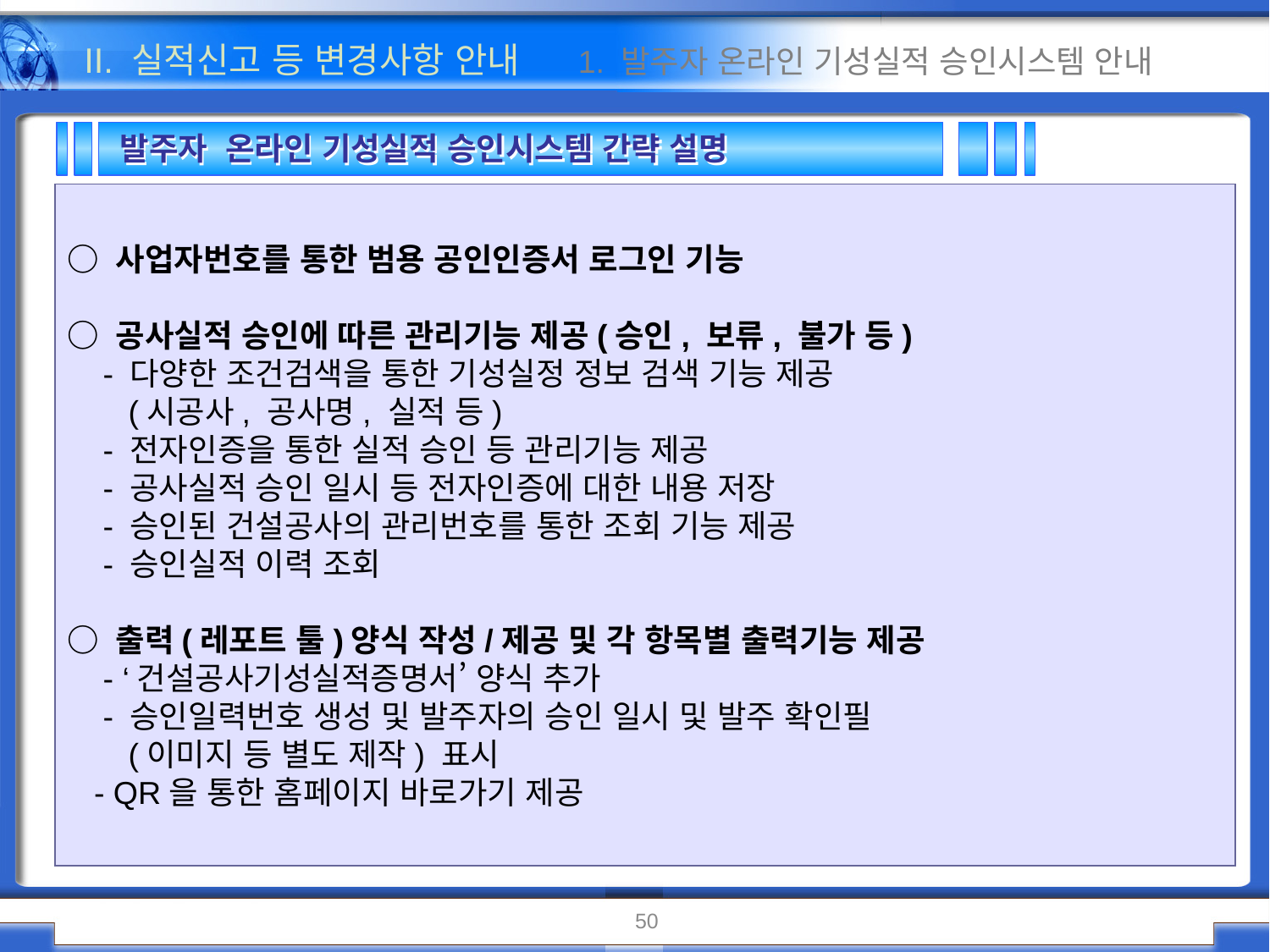

II. 실적신고 등 변경사항 안내     1. 발주자 온라인 기성실적 승인시스템 안내

발주자  온라인 기성실적 승인시스템 간략 설명
○ 사업자번호를 통한 범용 공인인증서 로그인 기능

○ 공사실적 승인에 따른 관리기능 제공(승인, 보류, 불가 등)
    - 다양한 조건검색을 통한 기성실정 정보 검색 기능 제공
      (시공사, 공사명, 실적 등)
    - 전자인증을 통한 실적 승인 등 관리기능 제공
    - 공사실적 승인 일시 등 전자인증에 대한 내용 저장
    - 승인된 건설공사의 관리번호를 통한 조회 기능 제공
    - 승인실적 이력 조회

○ 출력(레포트 툴)양식 작성/제공 및 각 항목별 출력기능 제공
    - ‘건설공사기성실적증명서’ 양식 추가
    - 승인일력번호 생성 및 발주자의 승인 일시 및 발주 확인필
      (이미지 등 별도 제작) 표시
   - QR을 통한 홈페이지 바로가기 제공

50